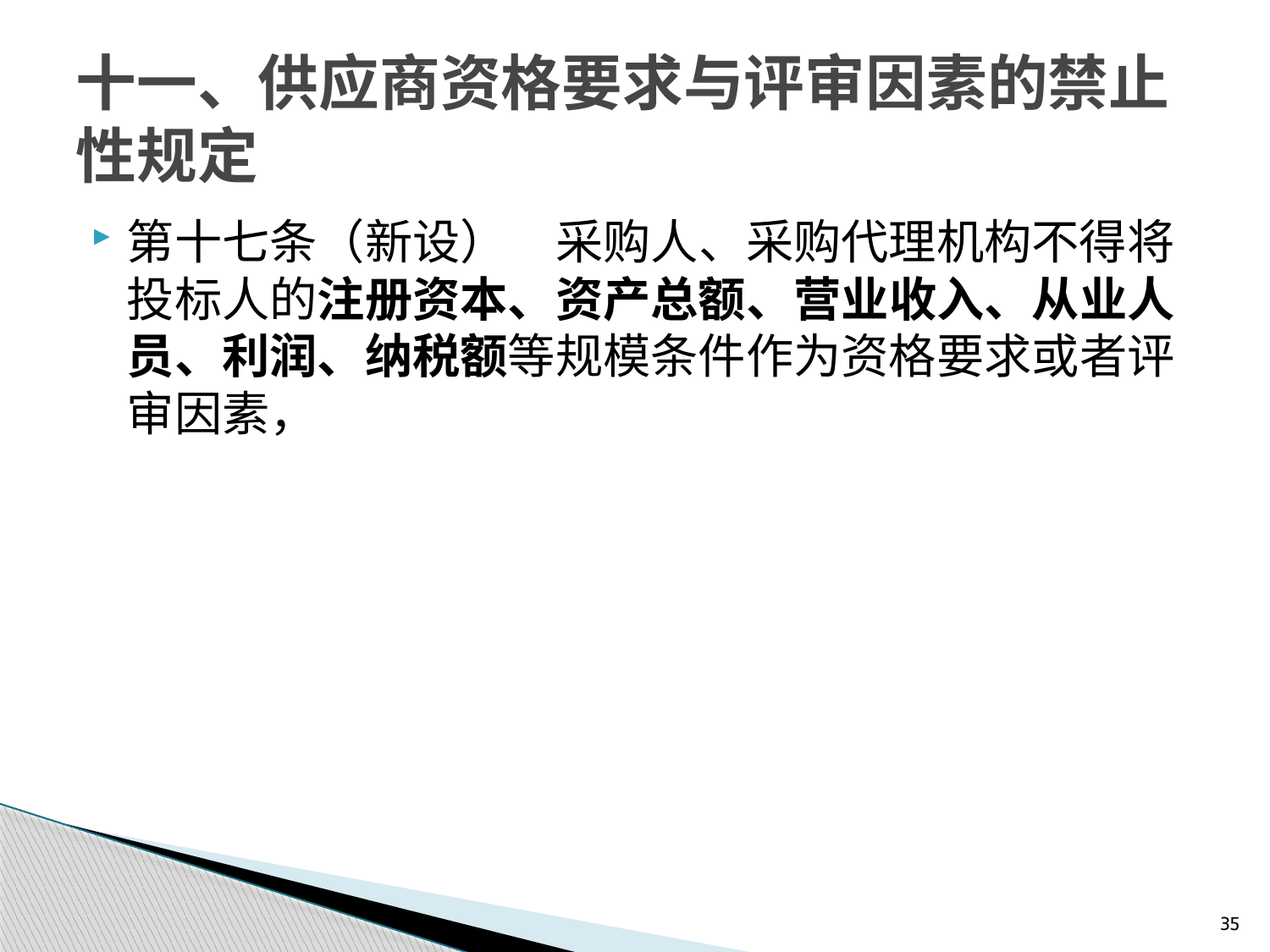

# 十一、供应商资格要求与评审因素的禁止性规定
第十七条（新设）　采购人、采购代理机构不得将投标人的注册资本、资产总额、营业收入、从业人员、利润、纳税额等规模条件作为资格要求或者评审因素，
35